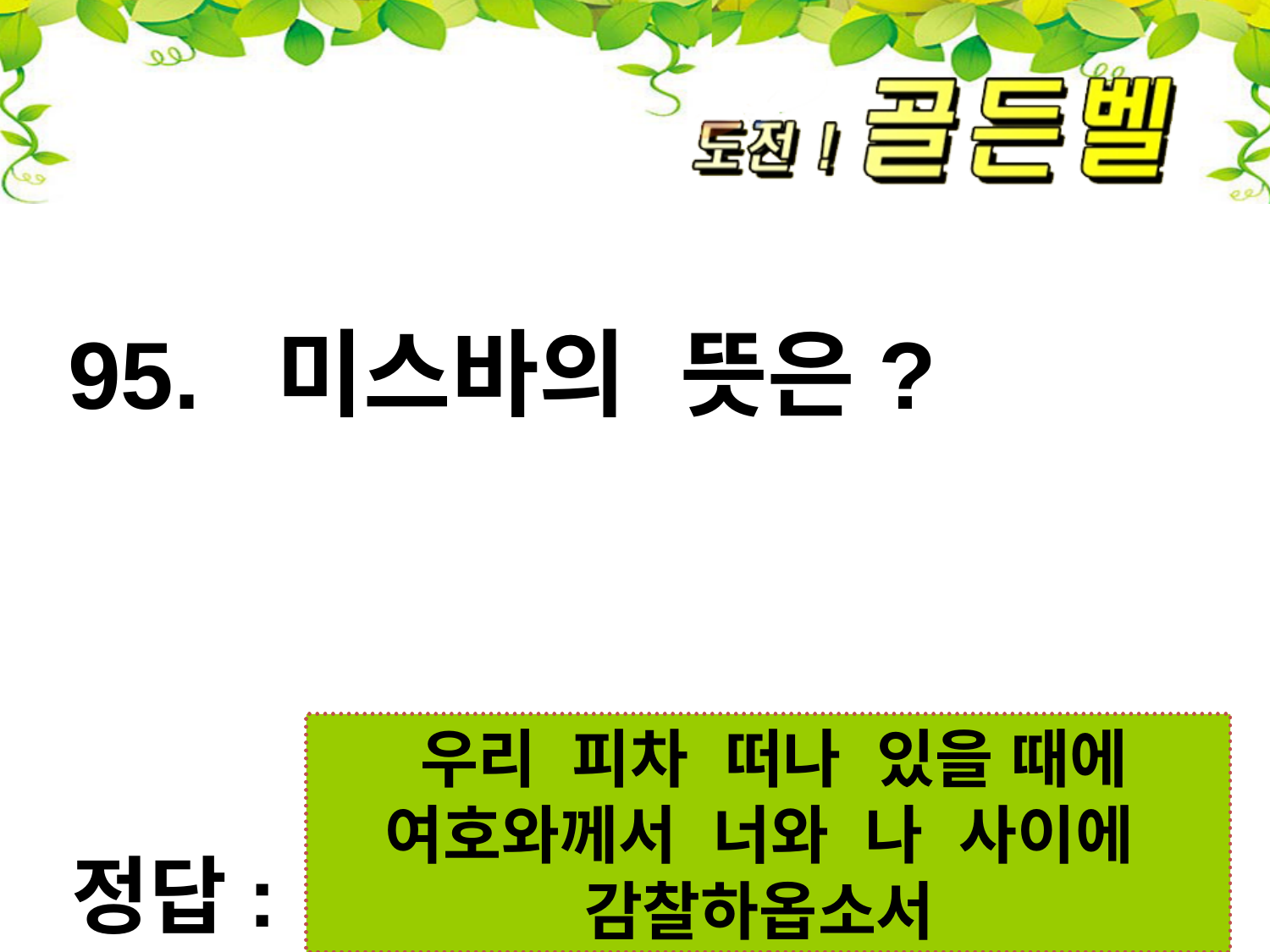

95.  미스바의  뜻은?
 우리  피차  떠나  있을 때에
여호와께서  너와  나  사이에
감찰하옵소서
정답: